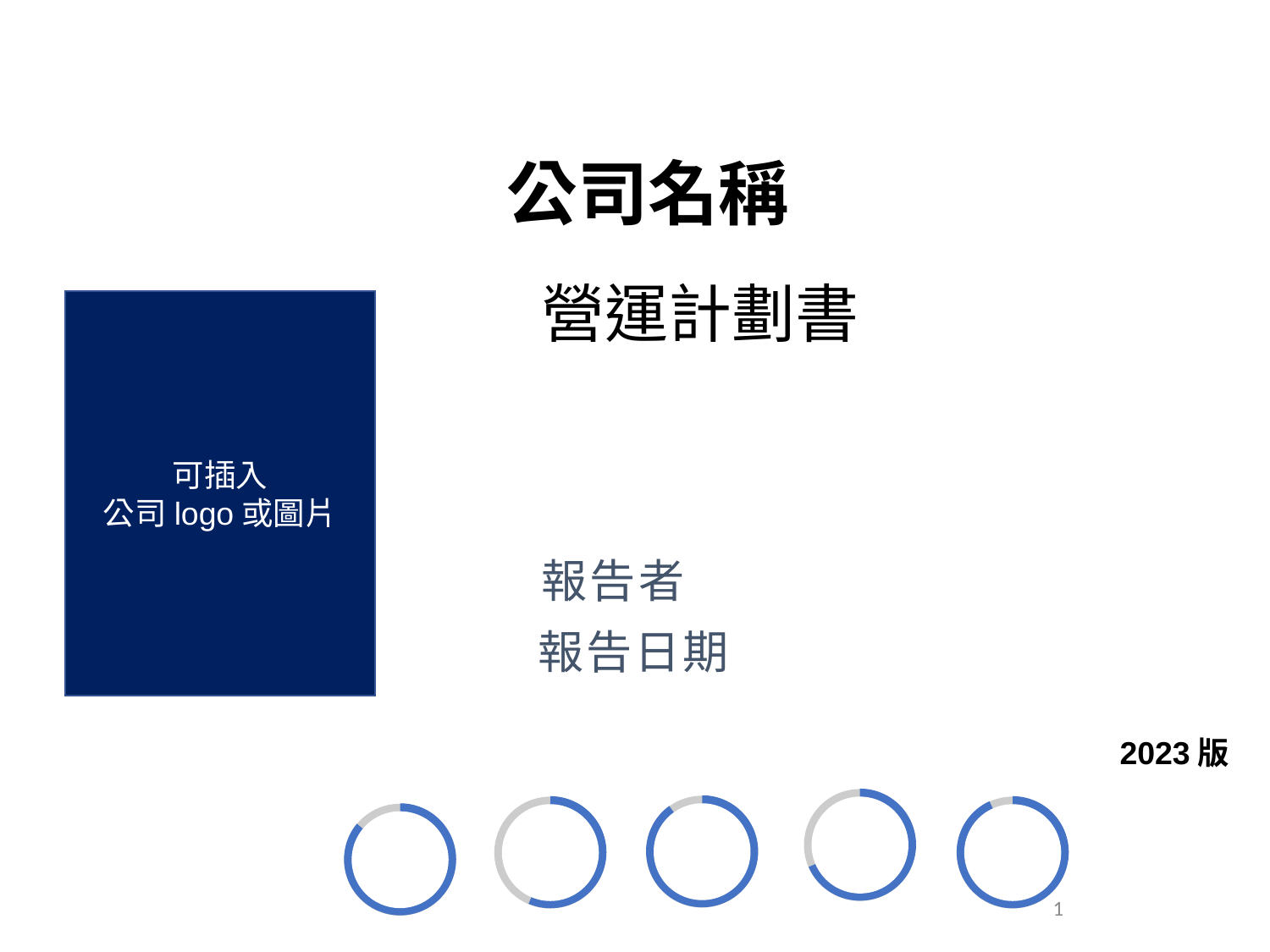

# 公司名稱
營運計劃書
可插入
公司logo或圖片
報告者
報告日期
2023版

1